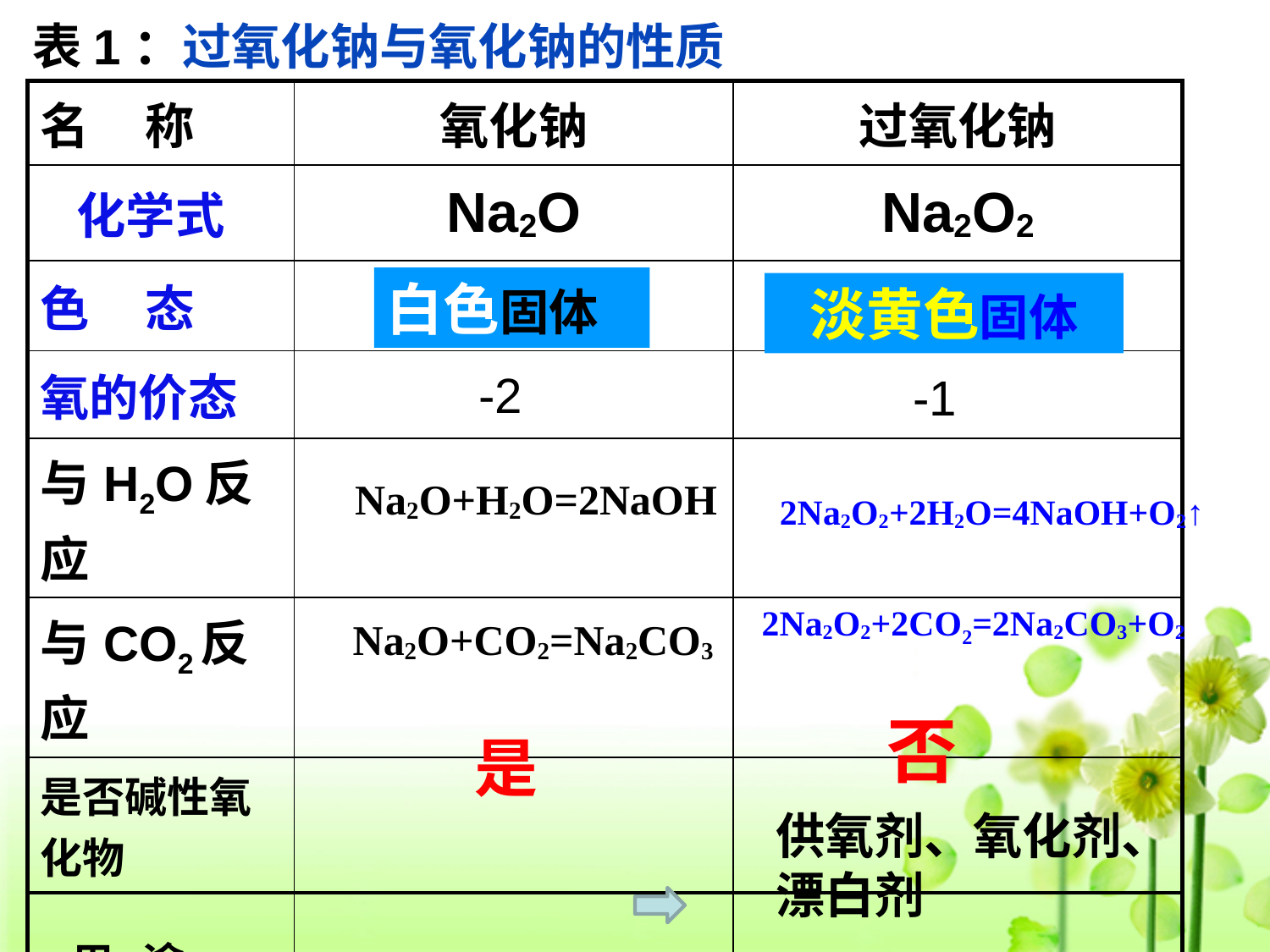

表1：过氧化钠与氧化钠的性质
| 名 称 | 氧化钠 | 过氧化钠 |
| --- | --- | --- |
| 化学式 | Na2O | Na2O2 |
| 色 态 |  |  |
| 氧的价态 |  |  |
| 与H2O反应 |  |  |
| 与CO2反应 |  |  |
| 是否碱性氧化物 |  |  |
| 用 途 |  |  |
白色固体
淡黄色固体
-2
-1
Na2O+H2O=2NaOH
2Na2O2+2H2O=4NaOH+O2↑
2Na2O2+2CO2=2Na2CO3+O2
Na2O+CO2=Na2CO3
否
是
供氧剂、氧化剂、
漂白剂